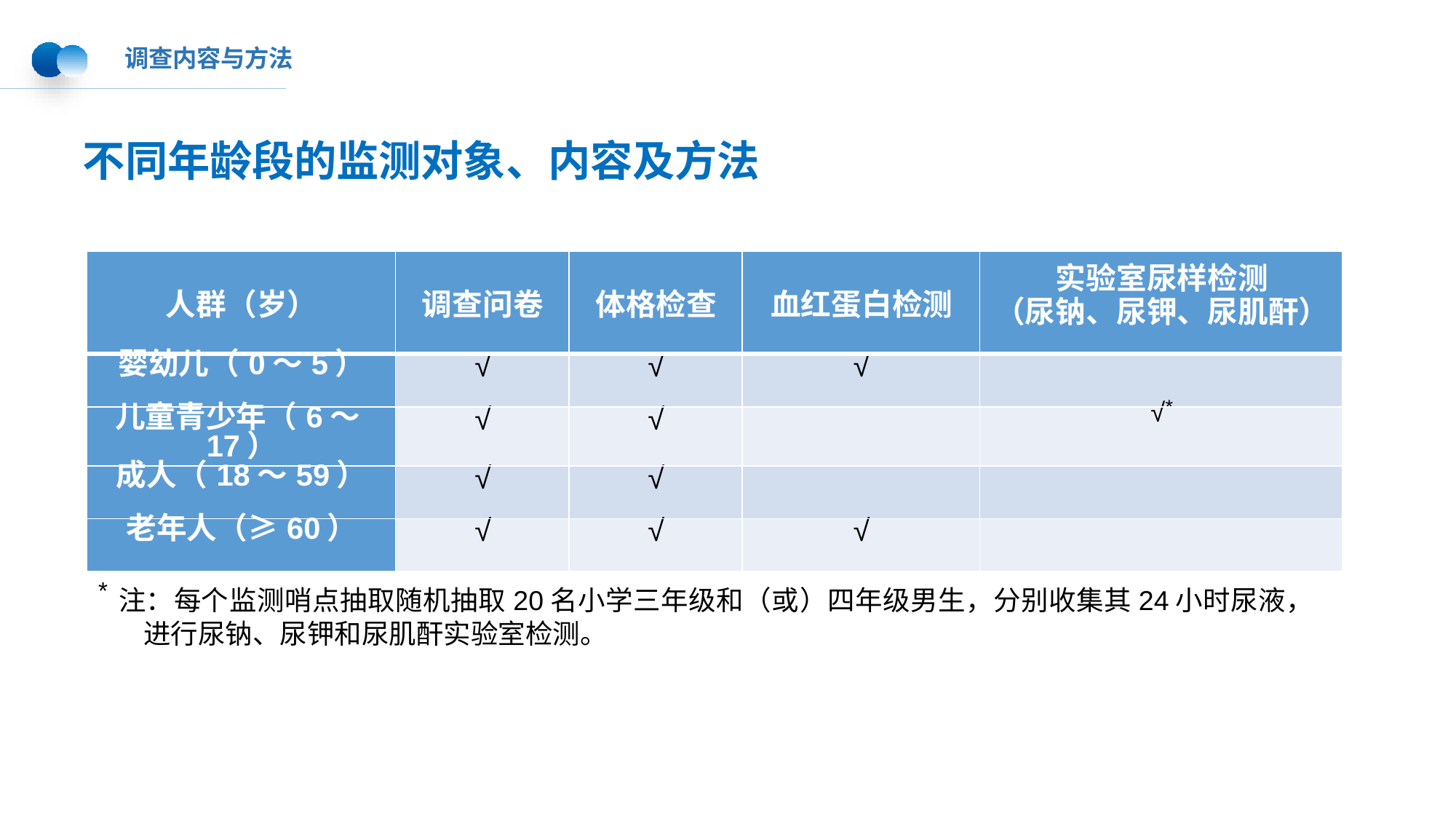

调查内容与方法

# 不同年龄段的监测对象、内容及方法
| 人群（岁） | 调查问卷 | 体格检查 | 血红蛋白检测 | 实验室尿样检测 （尿钠、尿钾、尿肌酐） |
| --- | --- | --- | --- | --- |
| 婴幼儿（0～5） | √ | √ | √ |  |
| 儿童青少年（6～17） | √ | √ |  | √\* |
| 成人（18～59） | √ | √ |  |  |
| 老年人（≥60） | √ | √ | √ |  |
*注：每个监测哨点抽取随机抽取20名小学三年级和（或）四年级男生，分别收集其24小时尿液，  进行尿钠、尿钾和尿肌酐实验室检测。